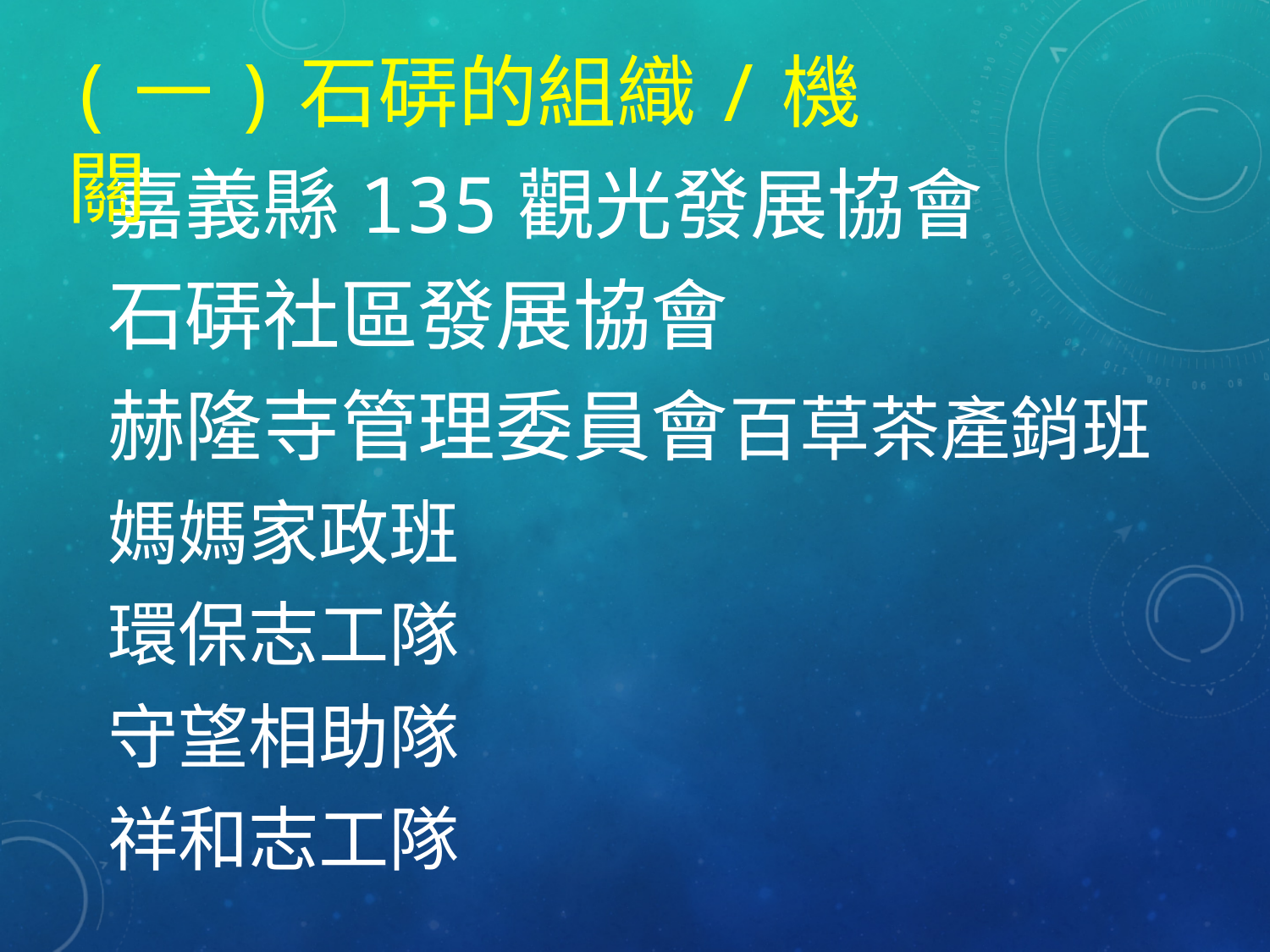

(一)石硦的組織/機關
嘉義縣135觀光發展協會
石硦社區發展協會
赫隆寺管理委員會百草茶產銷班
媽媽家政班
環保志工隊
守望相助隊
祥和志工隊